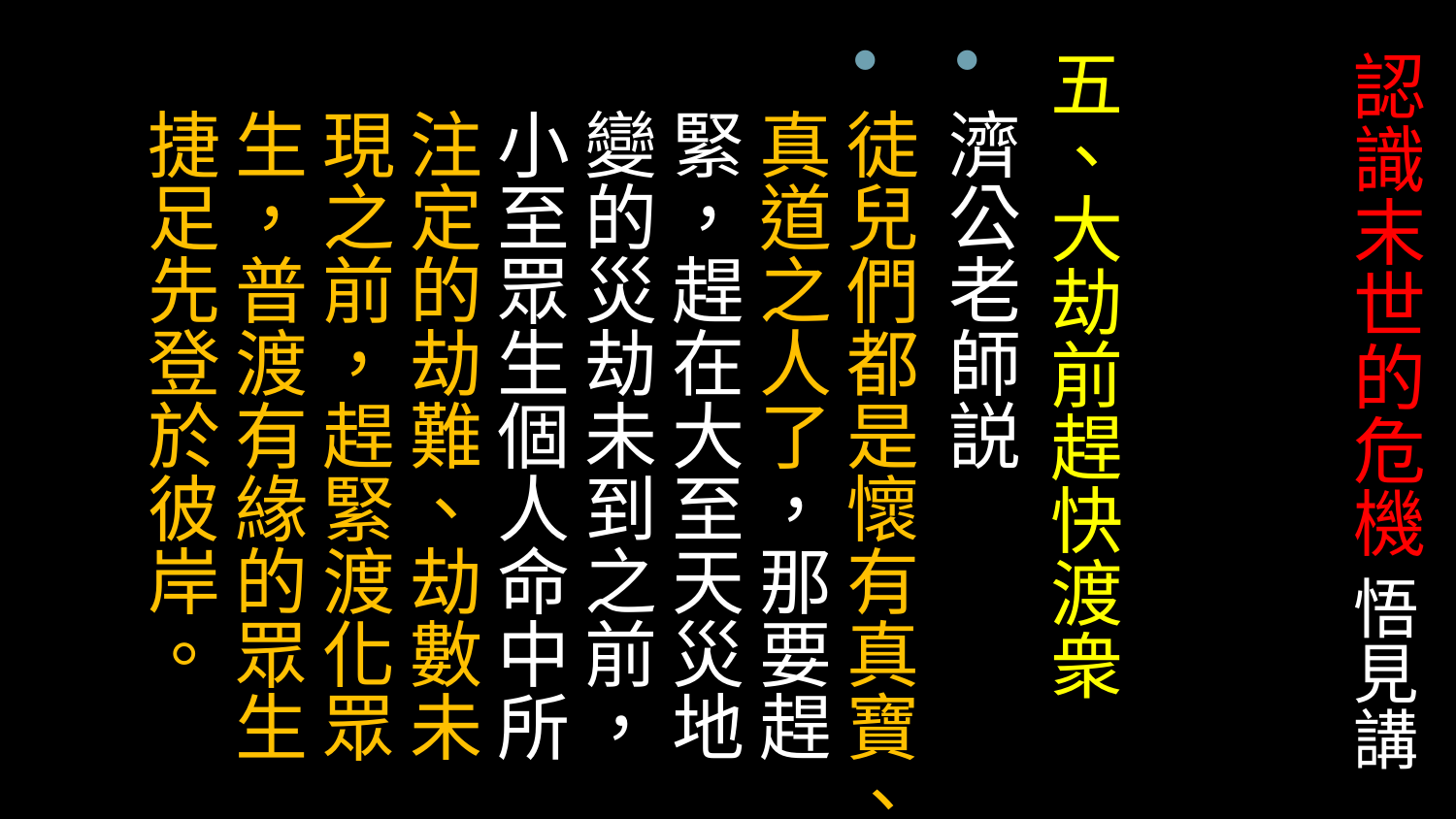

五、大劫前趕快渡衆
濟公老師説
徒兒們都是懷有真寶、真道之人了，那要趕緊，趕在大至天災地變的災劫未到之前，小至眾生個人命中所注定的劫難、劫數未現之前，趕緊渡化眾生，普渡有緣的眾生捷足先登於彼岸。

# 認識末世的危機 悟見講